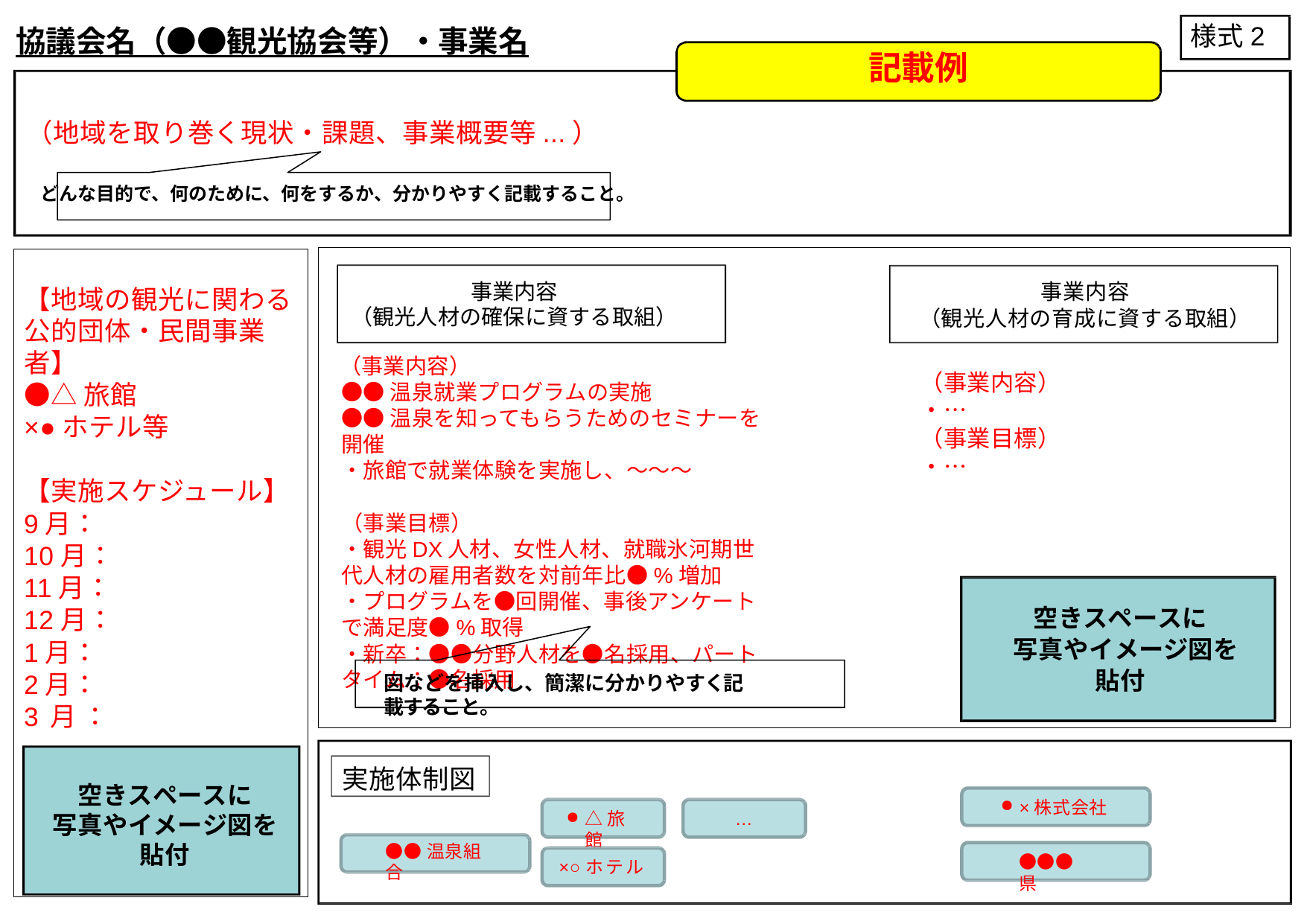

様式2
# 協議会名（●●観光協会等）・事業名

記載例

（地域を取り巻く現状・課題、事業概要等...）

どんな目的で、何のために、何をするか、分かりやすく記載すること。

事業内容
（観光人材の確保に資する取組）
事業内容
（観光人材の育成に資する取組）
【地域の観光に関わる公的団体・民間事業者】
●△旅館
×●ホテル等
【実施スケジュール】
9月：
10月：
11月：
12月：
1月：
2月：
3月：

（事業内容）
●●温泉就業プログラムの実施
●●温泉を知ってもらうためのセミナーを開催
・旅館で就業体験を実施し、～～～

（事業目標）
・観光DX人材、女性人材、就職氷河期世代人材の雇用者数を対前年比●%増加
・プログラムを●回開催、事後アンケートで満足度●%取得
・新卒：●●分野人材を●名採用、パートタイム：●名採用
（事業内容）
・…
（事業目標）
・…

空きスペースに
 写真やイメージ図を
貼付

図などを挿入し、簡潔に分かりやすく記載すること。

実施体制図
空きスペースに
写真やイメージ図を
貼付

×株式会社

…
△旅館
●●温泉組合

●●●県
×○ホテル